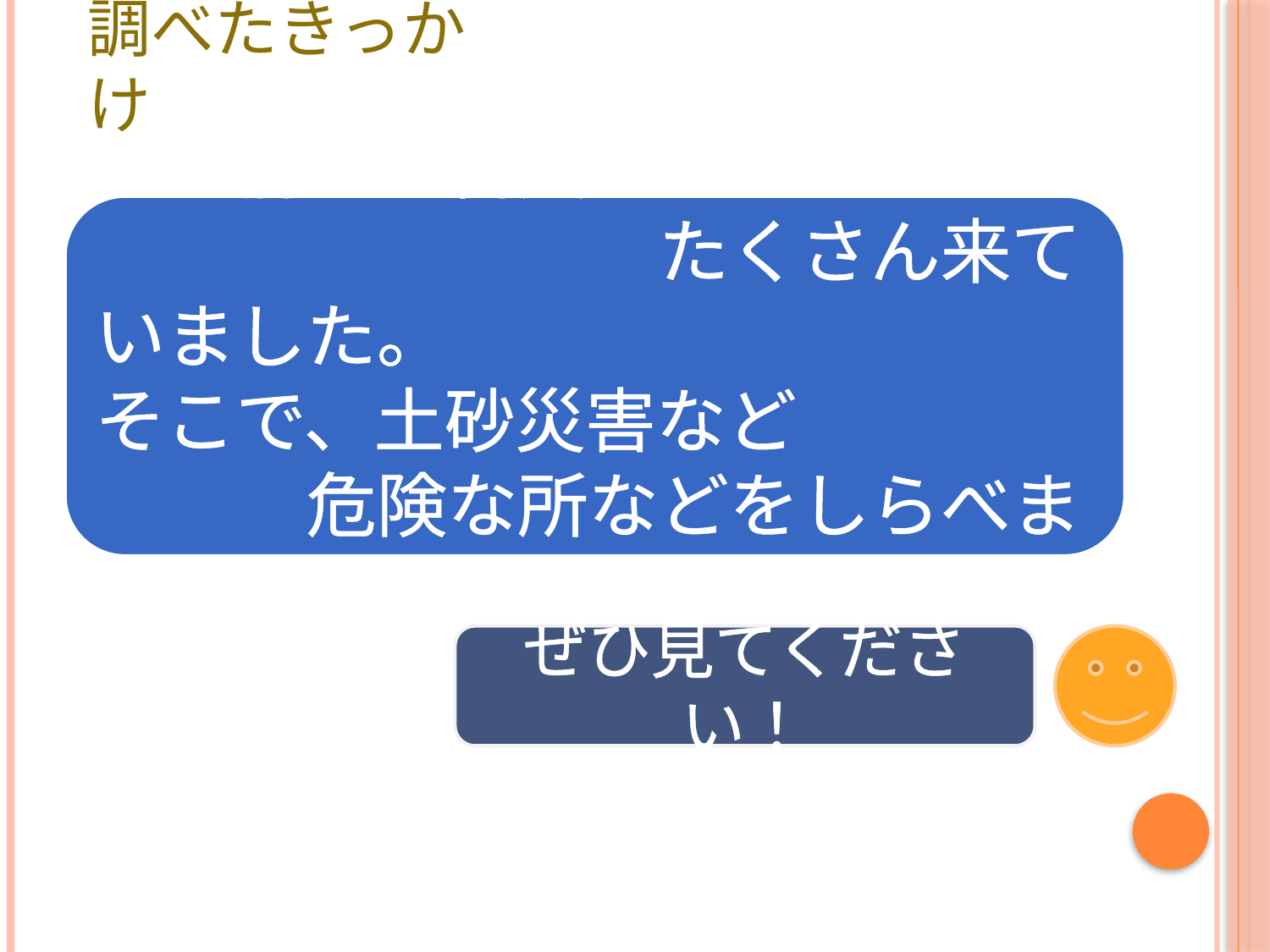

# 調べたきっかけ
この前まで台風が
　　　　　　　　たくさん来ていました。
そこで、土砂災害など
　　　危険な所などをしらべました。
ぜひ見てください！